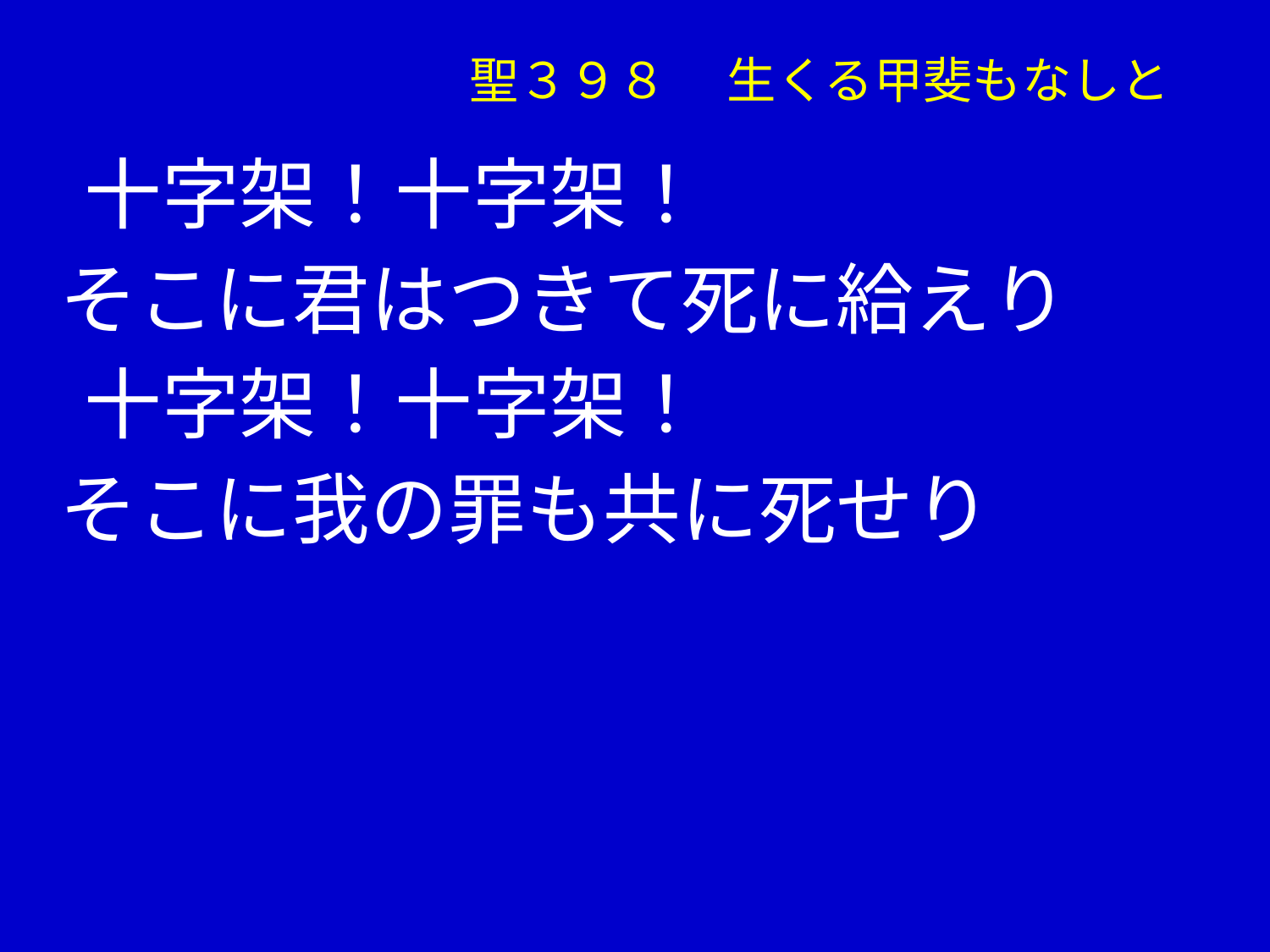

聖３９８ 　生くる甲斐もなしと
　十字架！十字架！
  そこに君はつきて死に給えり
　十字架！十字架！
  そこに我の罪も共に死せり